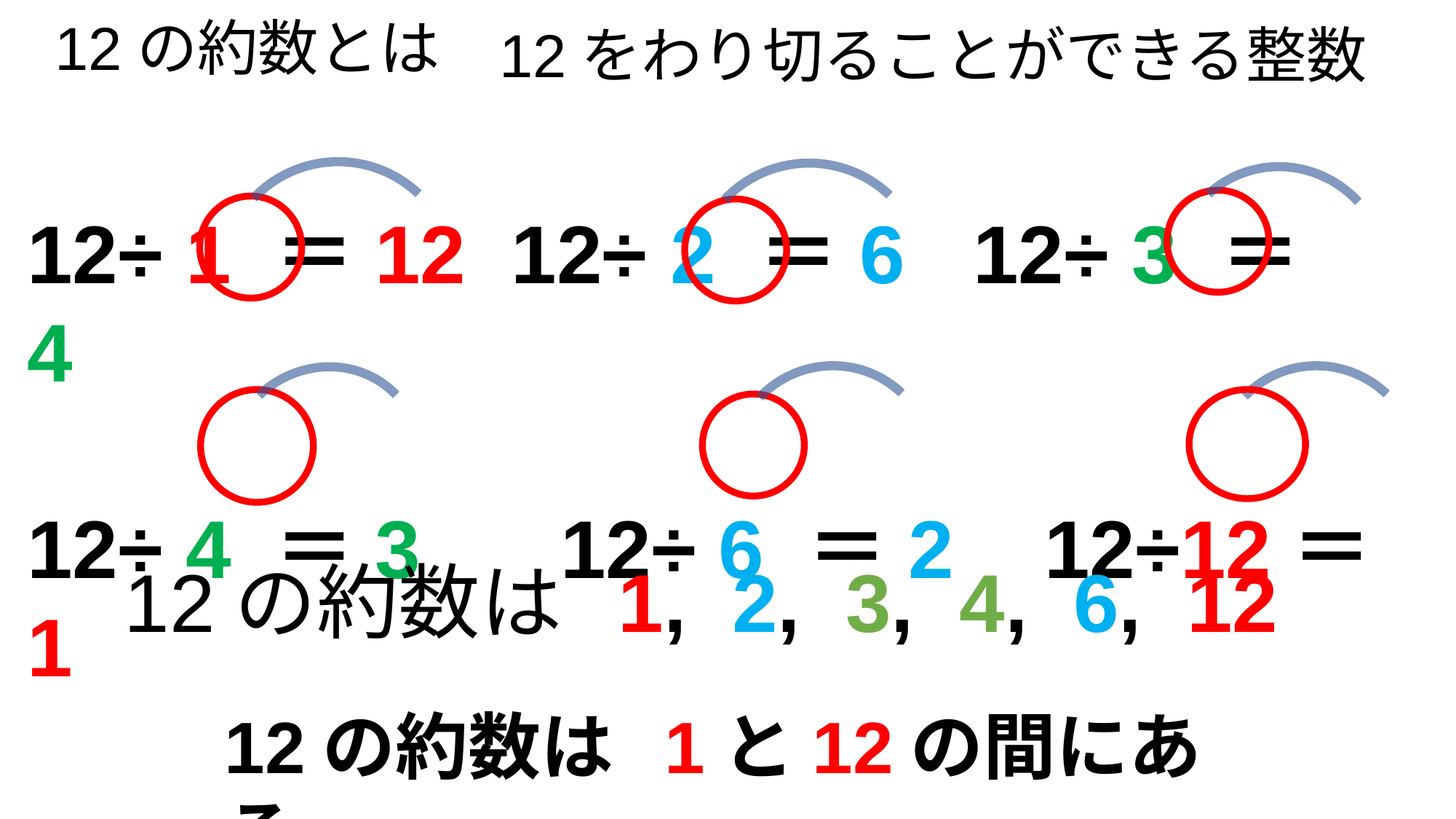

12の約数とは
12をわり切ることができる整数

12÷ 1 ＝12  12÷ 2 ＝6   12÷ 3 ＝4

12÷ 4 ＝3　 12÷ 6 ＝2    12÷12＝1

12の約数は  1,  2,  3,  4,  6,  12
12の約数は  1と12の間にある